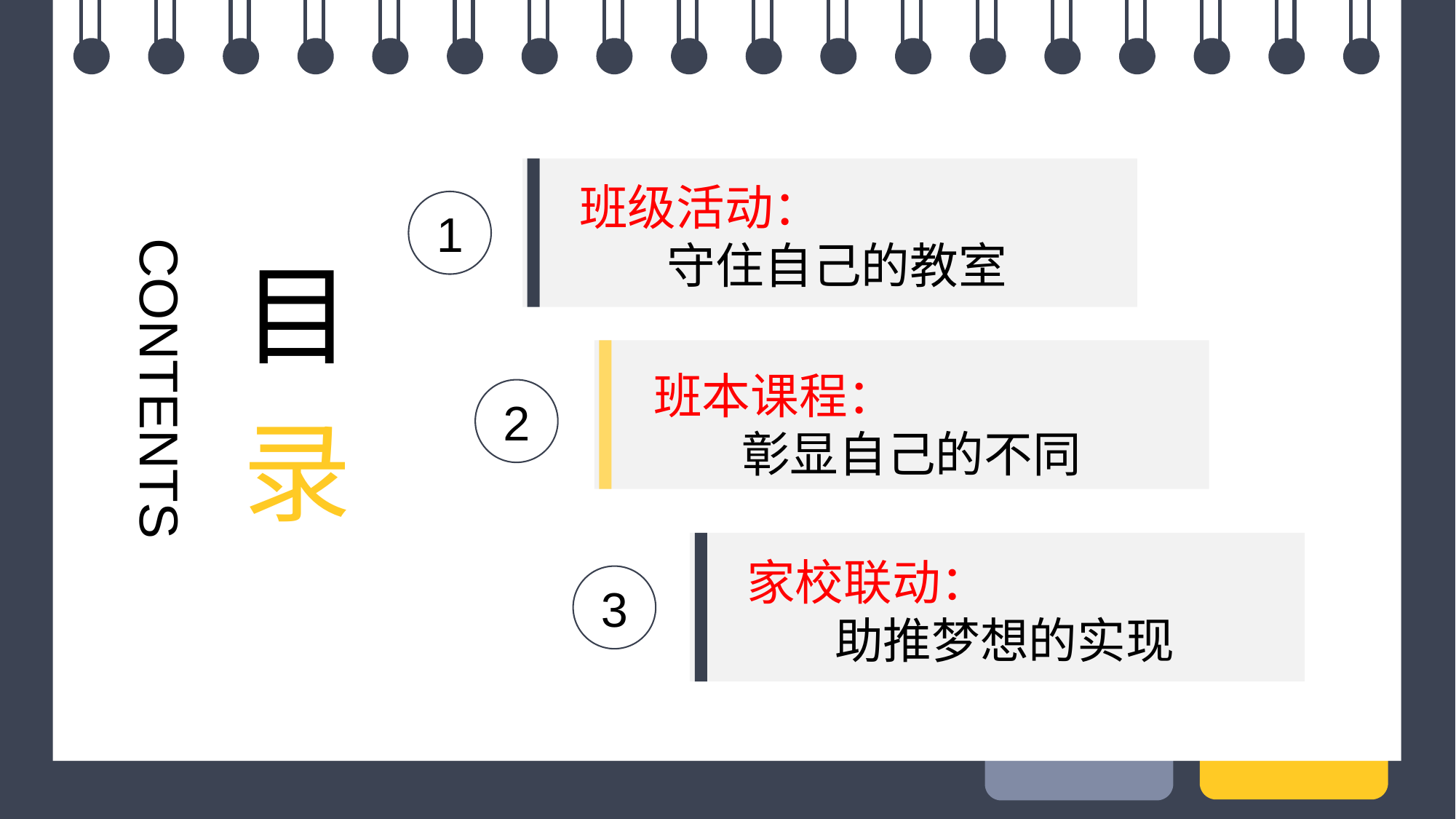

班级活动：
       守住自己的教室
1
CONTENTS
目

班本课程：
       彰显自己的不同
2
录

家校联动：
       助推梦想的实现
3